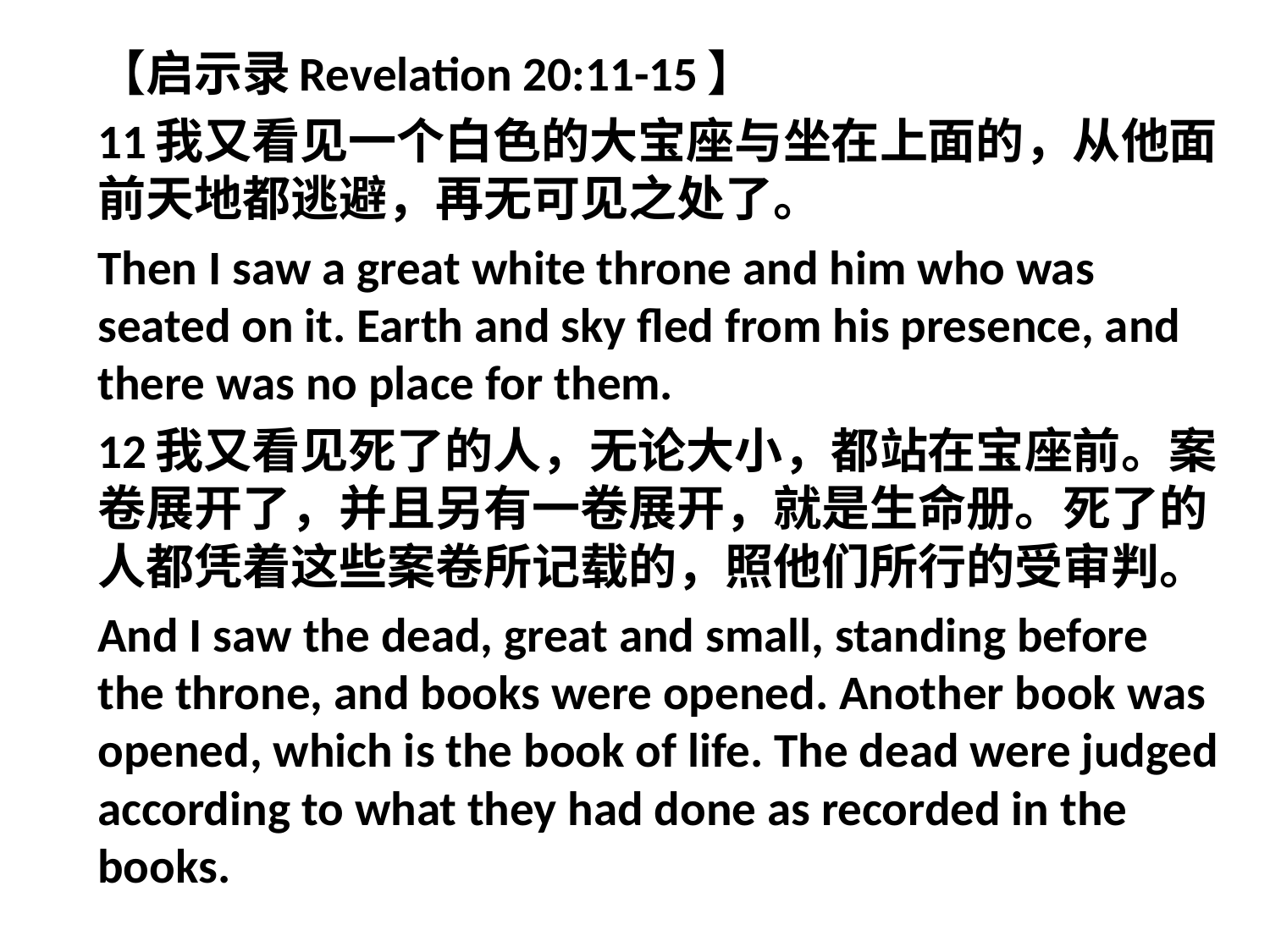

【启示录Revelation 20:11-15】
11我又看见一个白色的大宝座与坐在上面的，从他面前天地都逃避，再无可见之处了。
Then I saw a great white throne and him who was seated on it. Earth and sky fled from his presence, and there was no place for them.
12我又看见死了的人，无论大小，都站在宝座前。案卷展开了，并且另有一卷展开，就是生命册。死了的人都凭着这些案卷所记载的，照他们所行的受审判。
And I saw the dead, great and small, standing before the throne, and books were opened. Another book was opened, which is the book of life. The dead were judged according to what they had done as recorded in the books.